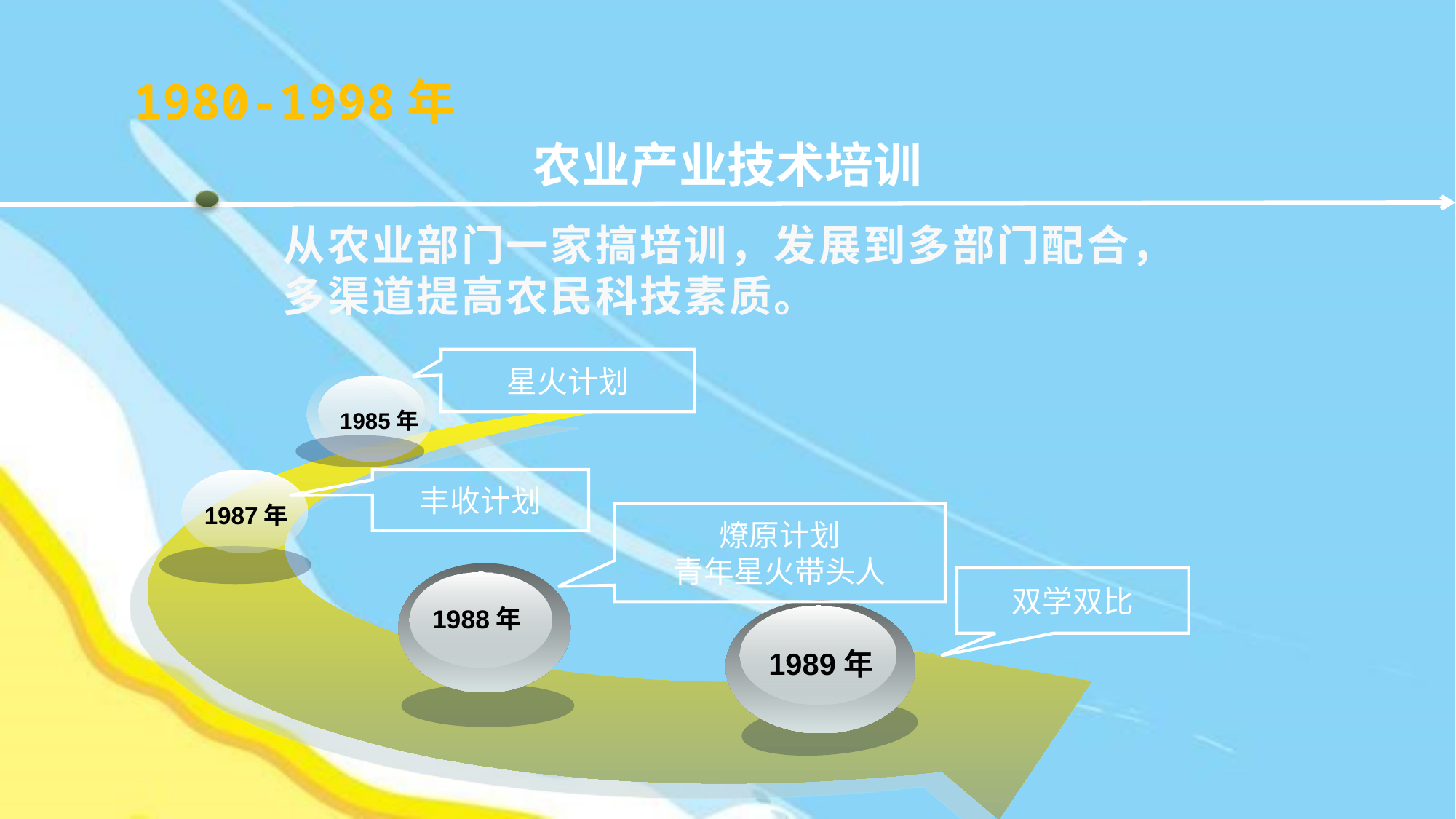

1980-1998年
农业产业技术培训

 从农业部门一家搞培训，发展到多部门配合，
 多渠道提高农民科技素质。
星火计划

1985年

1987年
丰收计划
燎原计划
青年星火带头人

1988年
双学双比

1989年